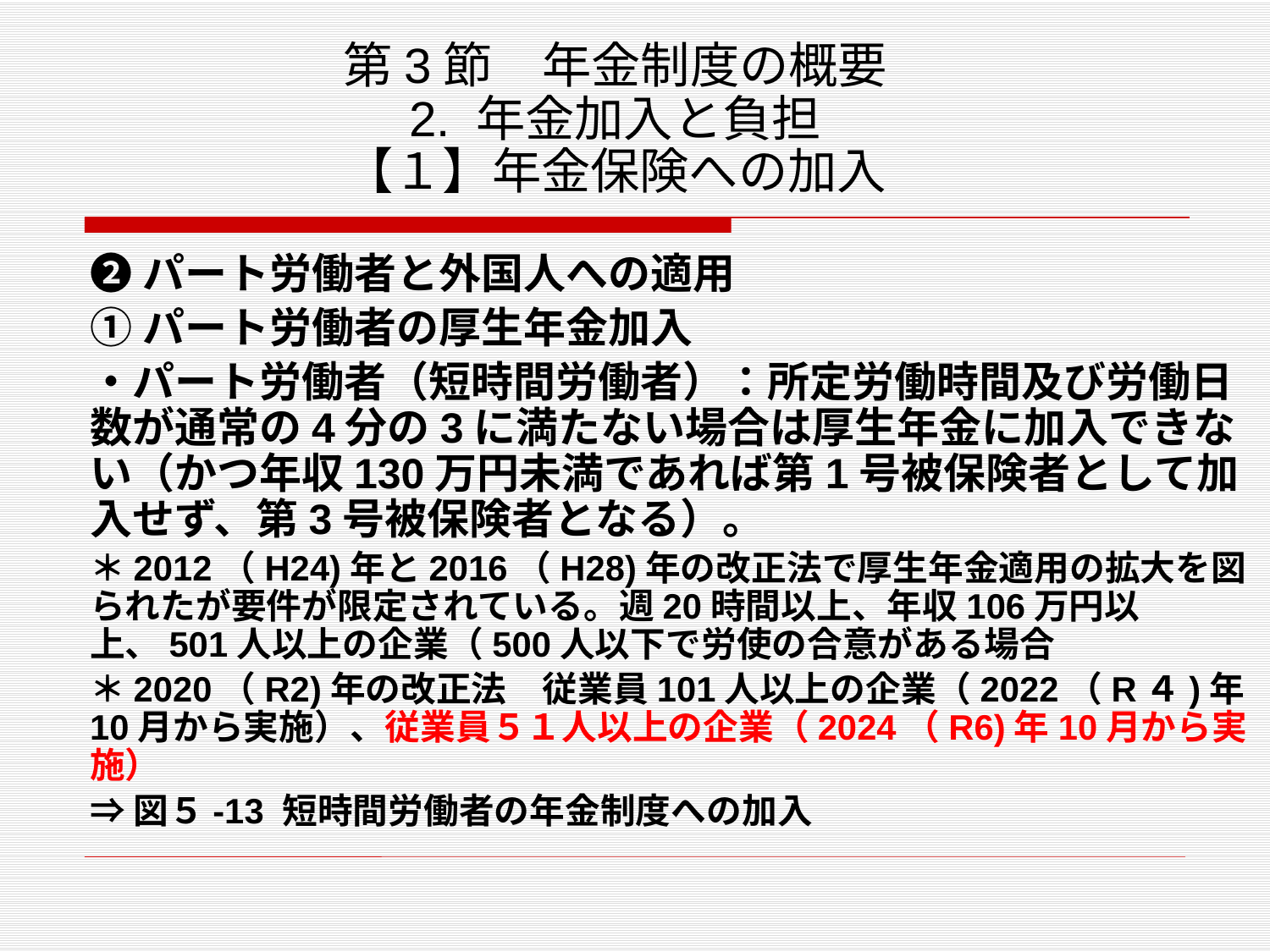

# 第3節　年金制度の概要 2. 年金加入と負担 【１】年金保険への加入
❷パート労働者と外国人への適用
①パート労働者の厚生年金加入
・パート労働者（短時間労働者）：所定労働時間及び労働日数が通常の4分の3に満たない場合は厚生年金に加入できない（かつ年収130万円未満であれば第1号被保険者として加入せず、第3号被保険者となる）。
＊2012（H24)年と2016（H28)年の改正法で厚生年金適用の拡大を図られたが要件が限定されている。週20時間以上、年収106万円以上、501人以上の企業（500人以下で労使の合意がある場合
＊2020（R2)年の改正法　従業員101人以上の企業（2022（R４)年10月から実施）、従業員５１人以上の企業（2024（R6)年10月から実施）
⇒図５-13 短時間労働者の年金制度への加入